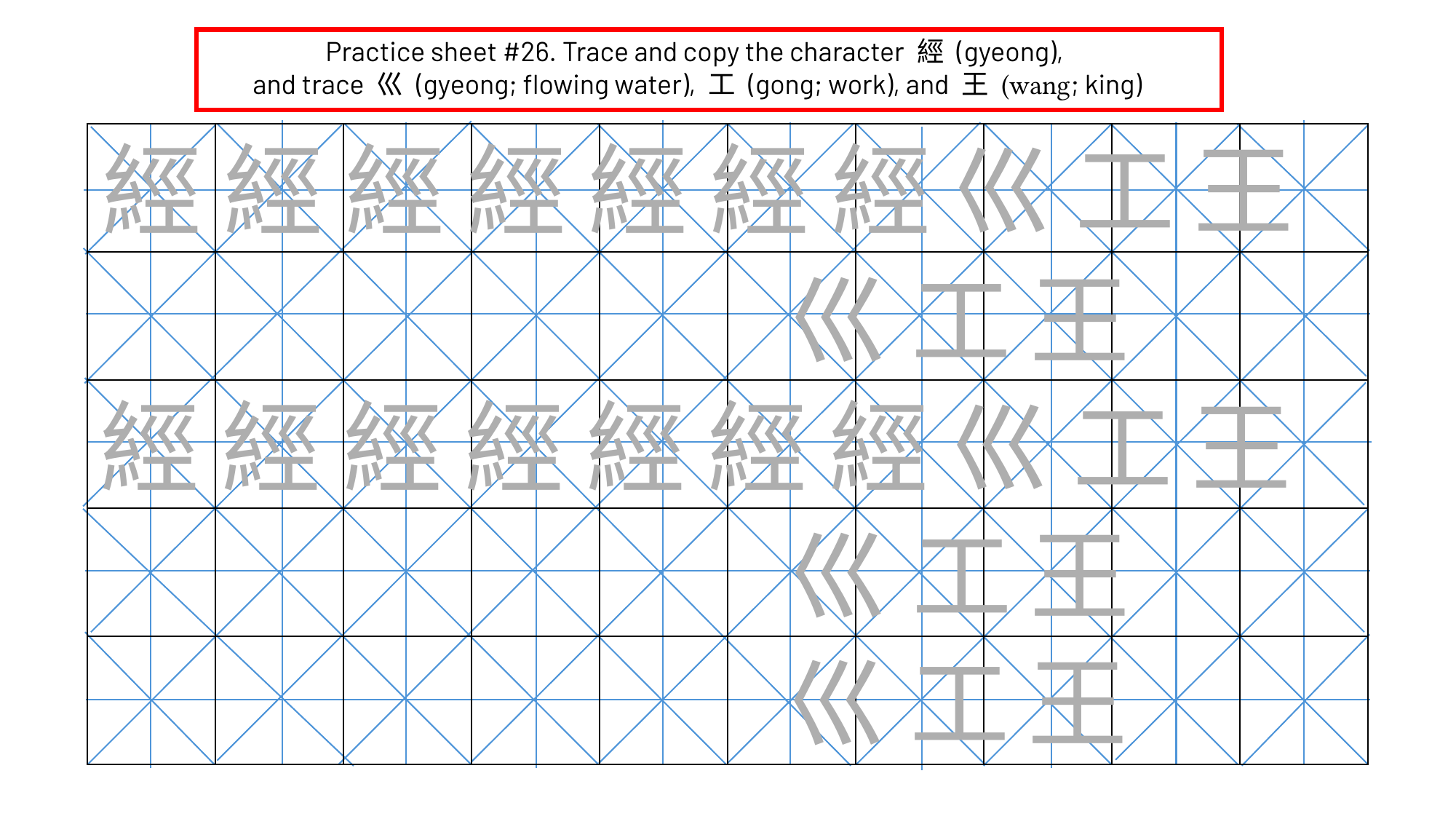

Practice sheet #26. Trace and copy the character 經 (gyeong),
and trace 巛 (gyeong; flowing water), 工 (gong; work), and 王 (wang; king)

經 經 經 經 經 經 經 巛 工 王
|  |  |  |  |  |  |  |  |  |  |
| --- | --- | --- | --- | --- | --- | --- | --- | --- | --- |
|  |  |  |  |  |  |  |  |  |  |
|  |  |  |  |  |  |  |  |  |  |
|  |  |  |  |  |  |  |  |  |  |
|  |  |  |  |  |  |  |  |  |  |
                               巛 工 王
經 經 經 經 經 經 經 巛 工 王
                               巛 工 王
                               巛 工 王